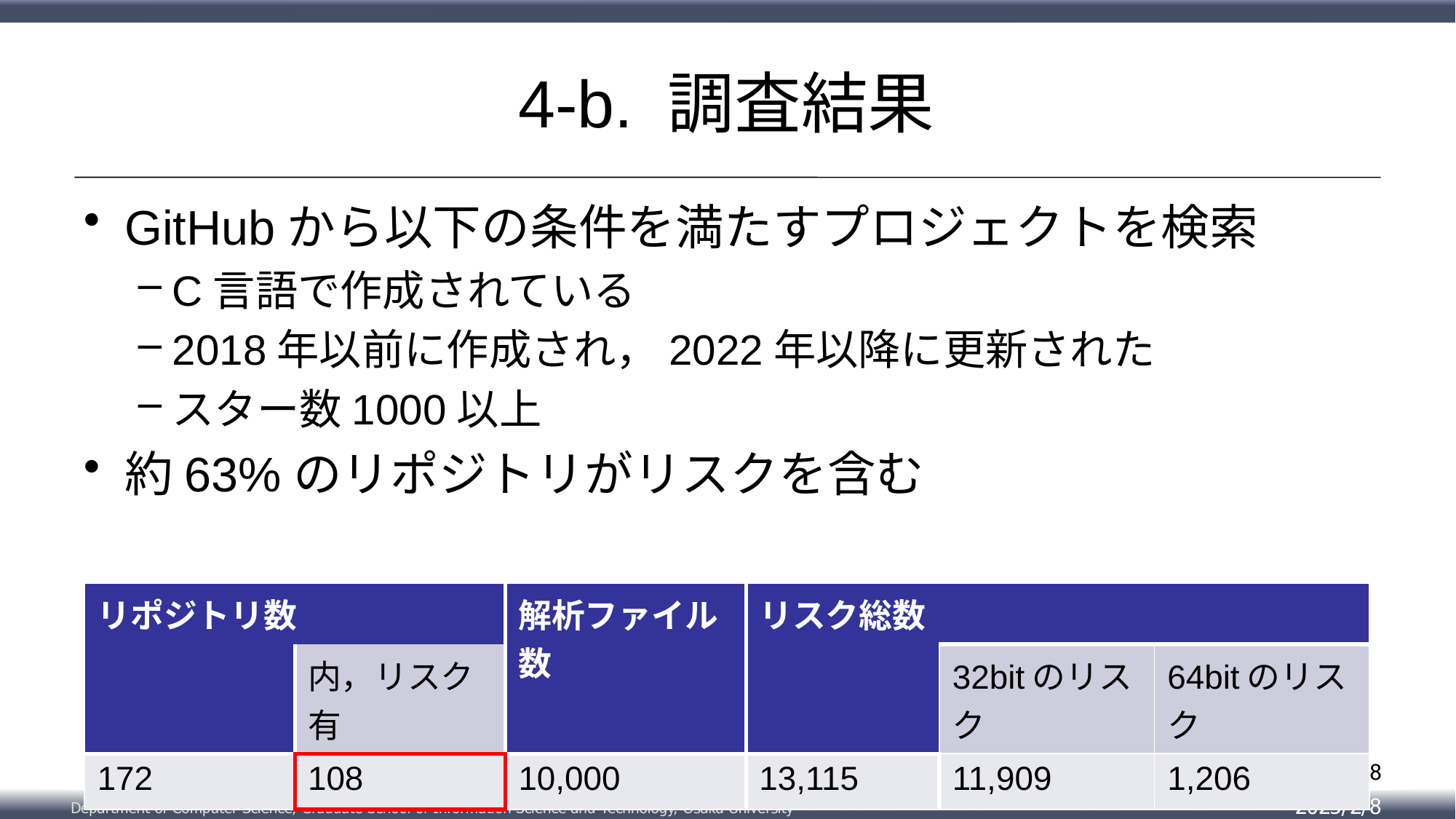

# 4-b. 調査結果
GitHubから以下の条件を満たすプロジェクトを検索
C言語で作成されている
2018年以前に作成され，2022年以降に更新された
スター数1000以上
約63%のリポジトリがリスクを含む
| リポジトリ数 |  | 解析ファイル数 | リスク総数 |  |  |
| --- | --- | --- | --- | --- | --- |
|  | 内，リスク有 |  |  | 32bitのリスク | 64bitのリスク |
| 172 | 108 | 10,000 | 13,115 | 11,909 | 1,206 |
8
2023/2/8